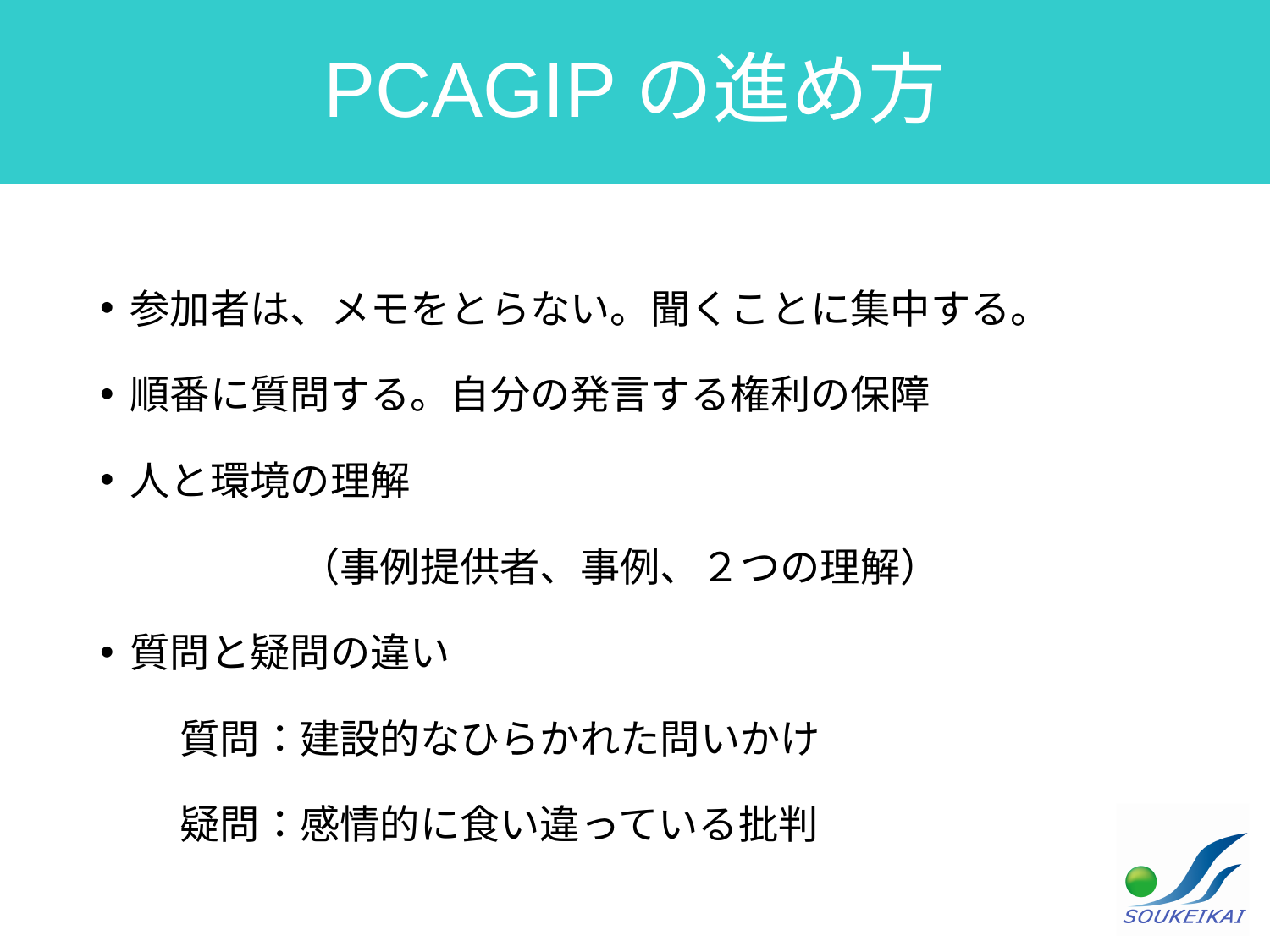

# PCAGIPの進め方
参加者は、メモをとらない。聞くことに集中する。
順番に質問する。自分の発言する権利の保障
人と環境の理解
　　　　　（事例提供者、事例、２つの理解）
質問と疑問の違い
　　質問：建設的なひらかれた問いかけ
　　疑問：感情的に食い違っている批判